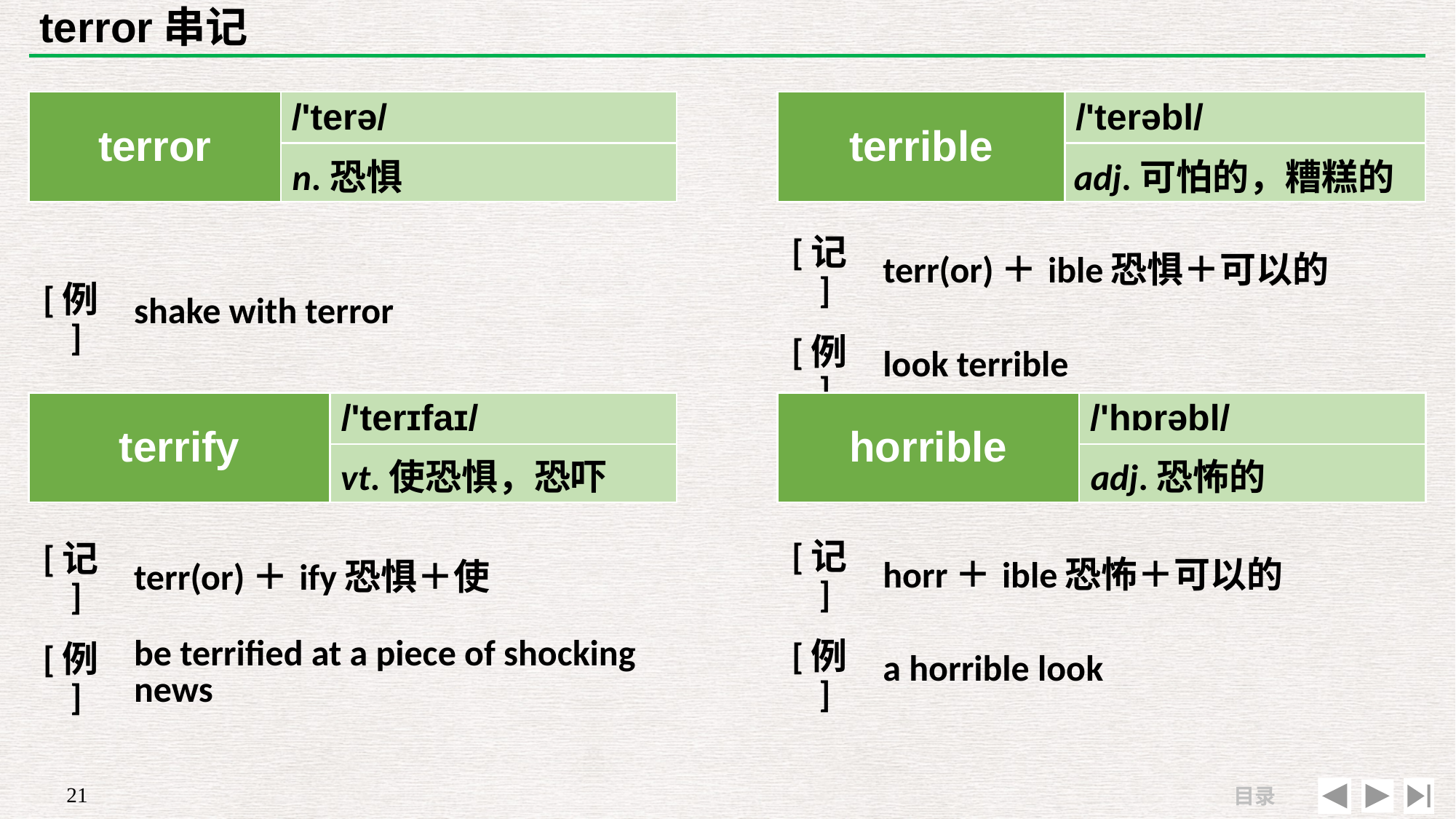

# terror串记

| terror | /'terə/ |
| --- | --- |
|  |  |
| terrible | /'terəbl/ |
| --- | --- |
|  |  |
n.恐惧
adj.可怕的，糟糕的
|  |  |
| --- | --- |
| [例] | shake with terror |
| [记] | terr(or)＋ible恐惧＋可以的 |
| --- | --- |
| [例] | look terrible |
| terrify | /'terɪfaɪ/ |
| --- | --- |
|  |  |
| horrible | /'hɒrəbl/ |
| --- | --- |
|  |  |
vt.使恐惧，恐吓
adj.恐怖的
| [记] | horr＋ible恐怖＋可以的 |
| --- | --- |
| [例] | a horrible look |
| [记] | terr(or)＋ify恐惧＋使 |
| --- | --- |
| [例] | be terrified at a piece of shocking news |